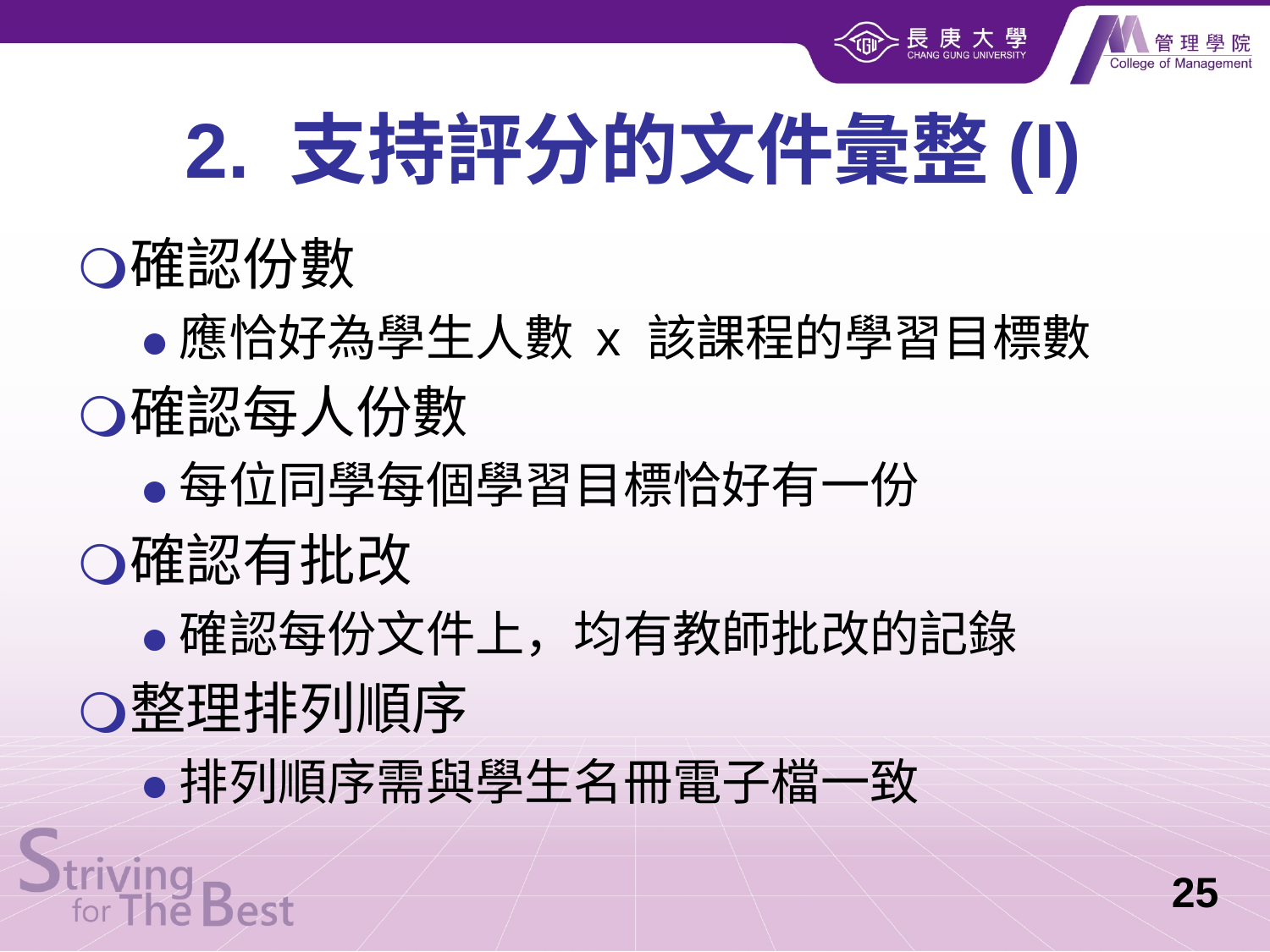

2. 支持評分的文件彙整(I)
確認份數
應恰好為學生人數 x 該課程的學習目標數
確認每人份數
每位同學每個學習目標恰好有一份
確認有批改
確認每份文件上，均有教師批改的記錄
整理排列順序
排列順序需與學生名冊電子檔一致
25